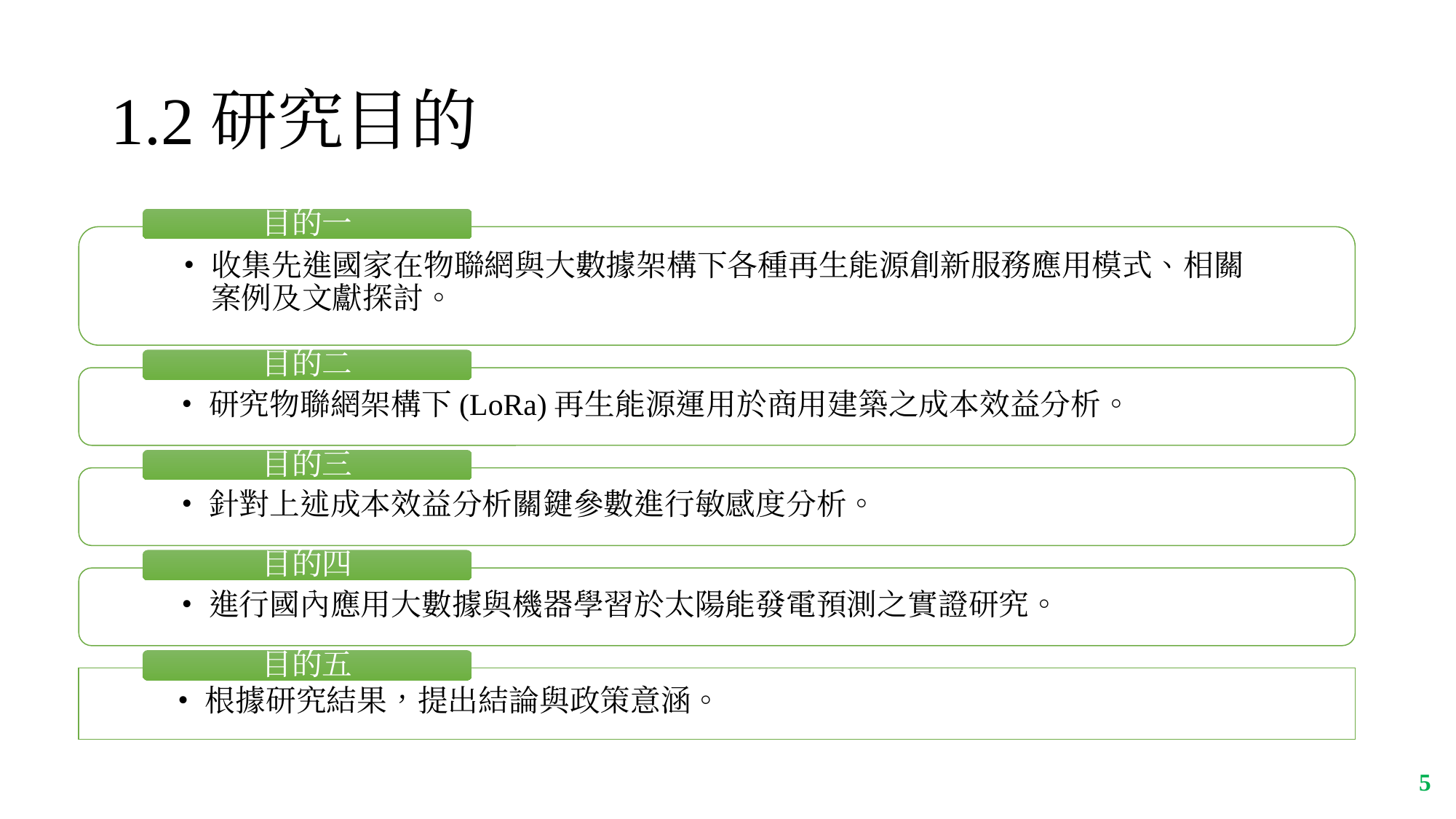

# 1.2研究目的

目的一

收集先進國家在物聯網與大數據架構下各種再生能源創新服務應用模式、相關案例及文獻探討。

目的二

研究物聯網架構下(LoRa)再生能源運用於商用建築之成本效益分析。

目的三

針對上述成本效益分析關鍵參數進行敏感度分析。

目的四

進行國內應用大數據與機器學習於太陽能發電預測之實證研究。

目的五

根據研究結果，提出結論與政策意涵。
5